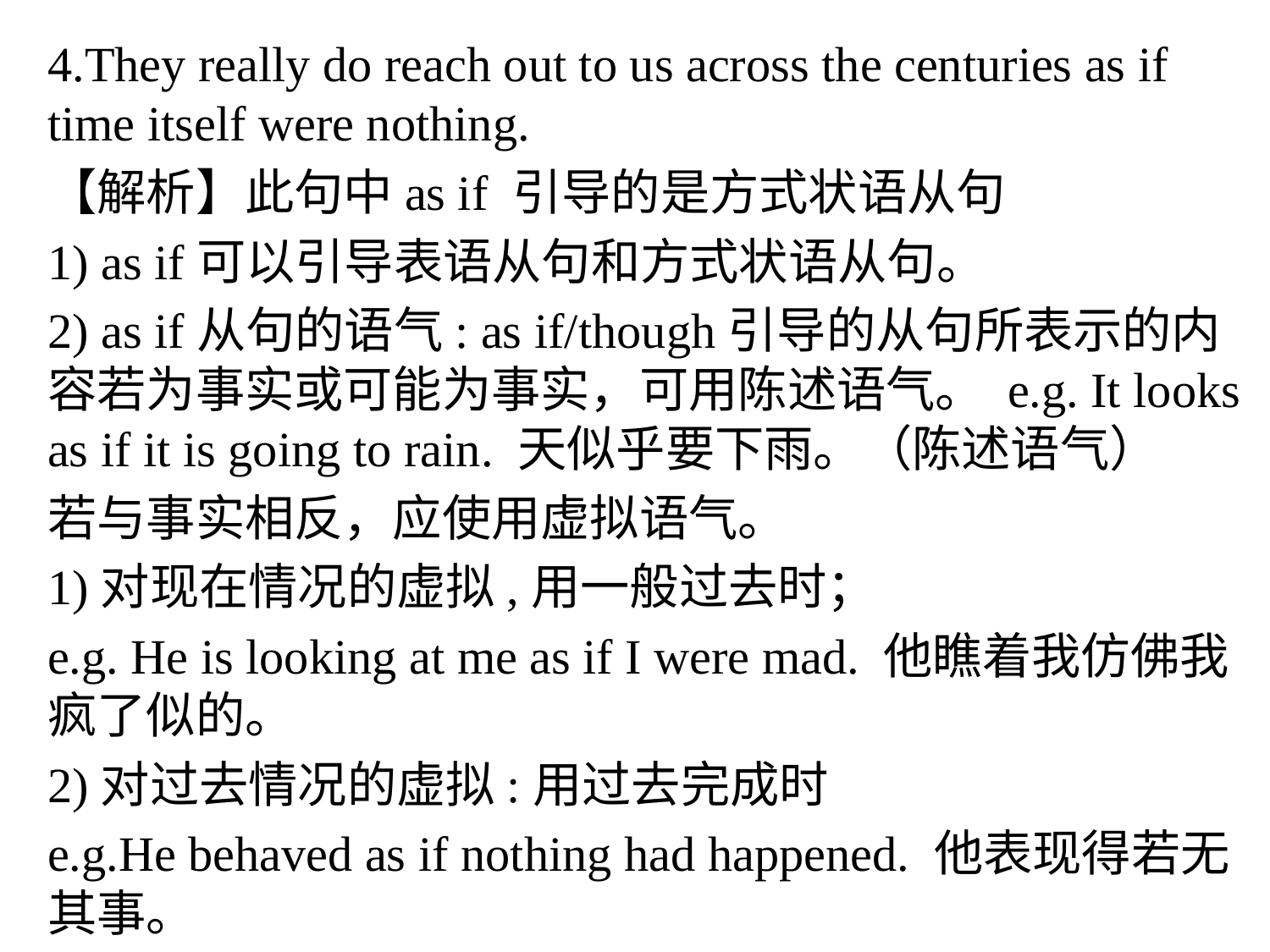

4.They really do reach out to us across the centuries as if time itself were nothing.
【解析】此句中as if 引导的是方式状语从句
1) as if可以引导表语从句和方式状语从句。
2) as if从句的语气: as if/though引导的从句所表示的内容若为事实或可能为事实，可用陈述语气。 e.g. It looks as if it is going to rain. 天似乎要下雨。（陈述语气）
若与事实相反，应使用虚拟语气。
1)对现在情况的虚拟,用一般过去时；
e.g. He is looking at me as if I were mad. 他瞧着我仿佛我疯了似的。
2)对过去情况的虚拟:用过去完成时
e.g.He behaved as if nothing had happened. 他表现得若无其事。